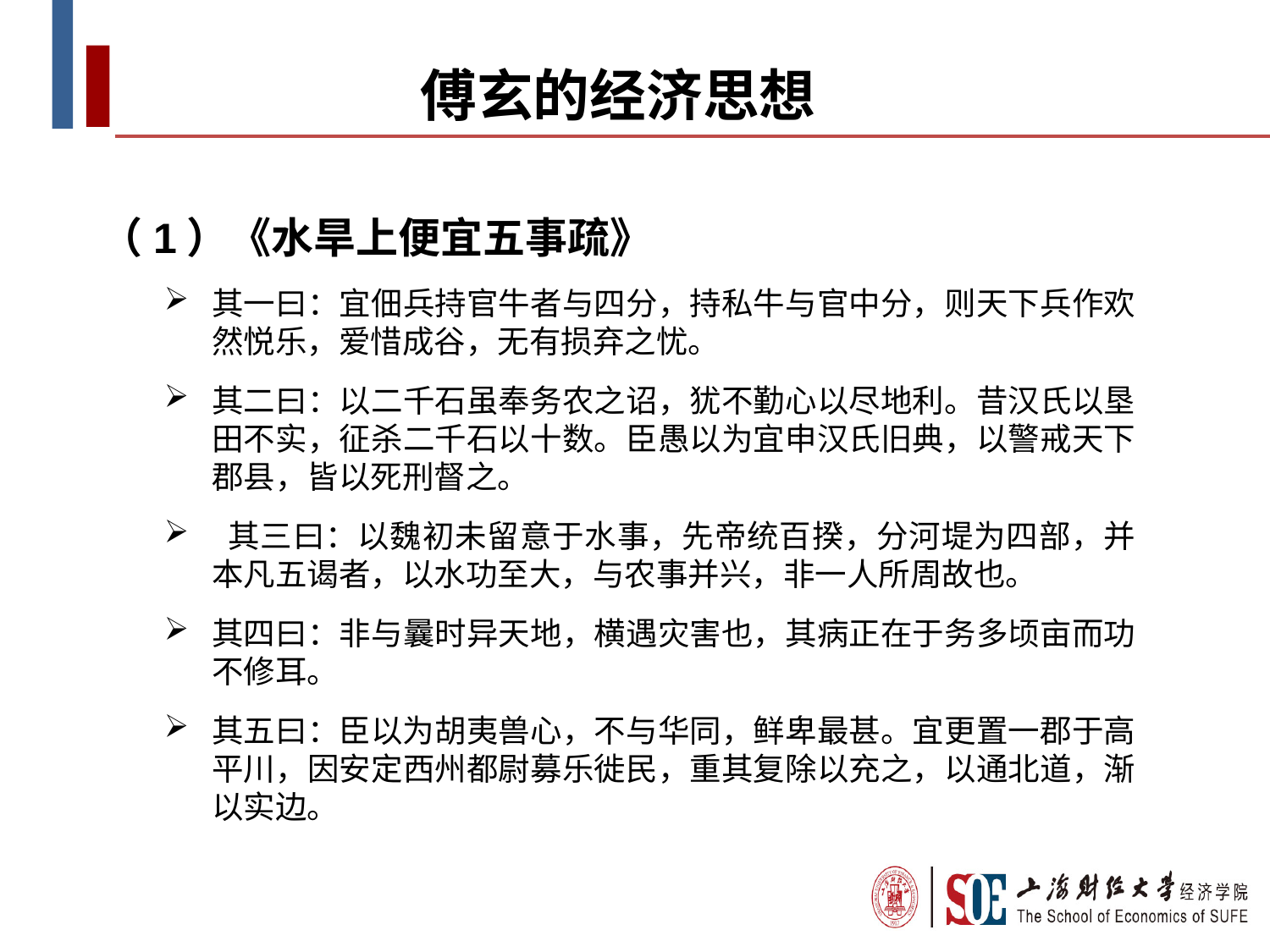

傅玄的经济思想
（1）《水旱上便宜五事疏》
其一曰：宜佃兵持官牛者与四分，持私牛与官中分，则天下兵作欢然悦乐，爱惜成谷，无有损弃之忧。
其二曰：以二千石虽奉务农之诏，犹不勤心以尽地利。昔汉氏以垦田不实，征杀二千石以十数。臣愚以为宜申汉氏旧典，以警戒天下郡县，皆以死刑督之。
 其三曰：以魏初未留意于水事，先帝统百揆，分河堤为四部，并本凡五谒者，以水功至大，与农事并兴，非一人所周故也。
其四曰：非与曩时异天地，横遇灾害也，其病正在于务多顷亩而功不修耳。
其五曰：臣以为胡夷兽心，不与华同，鲜卑最甚。宜更置一郡于高平川，因安定西州都尉募乐徙民，重其复除以充之，以通北道，渐以实边。